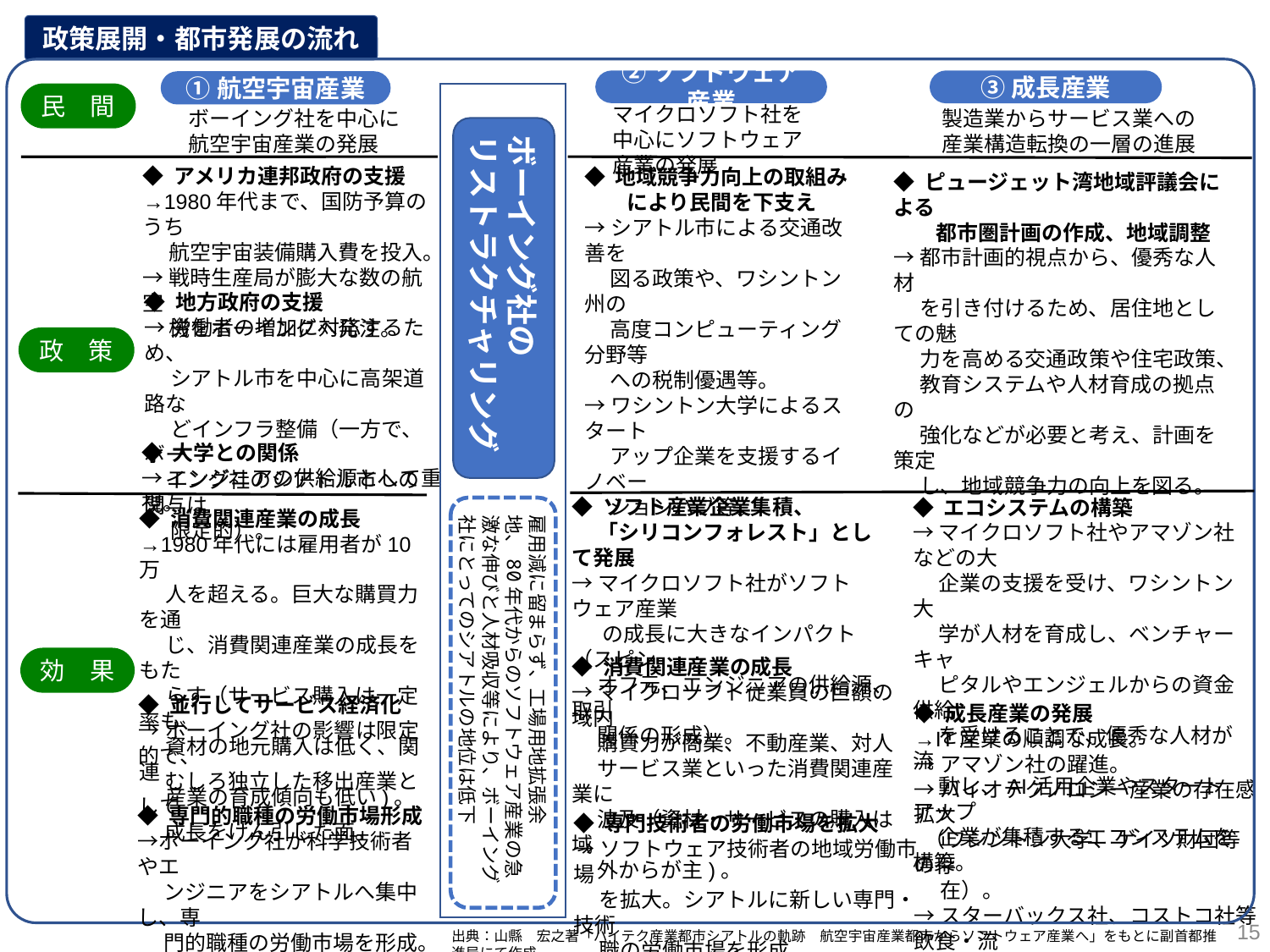

政策展開・都市発展の流れ

②ソフトウェア産業
③成長産業
①航空宇宙産業
民　間

マイクロソフト社を中心にソフトウェア産業の発展
製造業からサービス業への
産業構造転換の一層の進展
ボーイング社を中心に
航空宇宙産業の発展
ボーイング社の
リストラクチャリング
◆ アメリカ連邦政府の支援
→1980年代まで、国防予算のうち
　 航空宇宙装備購入費を投入。
→戦時生産局が膨大な数の航空
　 機をボーイングへ発注。
◆ 地域競争力向上の取組み
　　により民間を下支え
→シアトル市による交通改善を
　 図る政策や、ワシントン州の
　 高度コンピューティング分野等
　 への税制優遇等。
→ワシントン大学によるスタート
　 アップ企業を支援するイノベー
　 ションハブ等。
◆ ピュージェット湾地域評議会による
　　都市圏計画の作成、地域調整
→都市計画的視点から、優秀な人材
　 を引き付けるため、居住地としての魅
　 力を高める交通政策や住宅政策、
　 教育システムや人材育成の拠点の
　 強化などが必要と考え、計画を策定
　 し、地域競争力の向上を図る。
◆ 地方政府の支援
→労働者の増加に対応するため、
　 シアトル市を中心に高架道路な
　 どインフラ整備（一方で、ボー
　イング社のシアトル市への関与は
　 限定的）。
政　策
◆ 大学との関係
→エンジニアの供給源として重視。
◆ ソフト産業企業集積、
　 「シリコンフォレスト」として発展
→マイクロソフト社がソフトウェア産業
 　の成長に大きなインパクト（スピン
　 オフ元、エンジニアの供給源、取引
　 関係の形成）。
◆ エコシステムの構築
→マイクロソフト社やアマゾン社などの大
　 企業の支援を受け、ワシントン大
　 学が人材を育成し、ベンチャーキャ
　 ピタルやエンジェルからの資金供給
　 を受けることで、優秀な人材が流
　 動し、AI活用企業やスタートアップ
　 企業が集積するエコシステムを構築。
雇用減に留まらず、工場用地拡張余地、80年代からのソフトウェア産業の急激な伸びと人材吸収等により、ボーイング社にとってのシアトルの地位は低下
◆ 消費関連産業の成長
→1980年代には雇用者が10万
　 人を超える。巨大な購買力を通
　 じ、消費関連産業の成長をもた
　 らす（サービス購入は一定率も、
　 資材の地元購入は低く、関連
　 産業の育成傾向も低い)。
◆ 消費関連産業の成長
→マイクロソフト従業員の巨額の域内
　 購買力が商業、不動産業、対人
　 サービス業といった消費関連産業に
　 波及（資材・サービスの購入は域
　 外からが主)。
効　果
◆ 並行してサービス経済化
→ボーイング社の影響は限定的で、
　 むしろ独立した移出産業として
　 成長をけん引した面。
◆ 成長産業の発展
→IT産業の順調な成長。
→アマゾン社の躍進。
→バイオテクノロジー産業の存在感拡大
 （ワシントン大学、ゲイツ財団等の存
　 在）。
→スターバックス社、コストコ社等飲食・流
　 通産業の躍進。
◆ 専門的職種の労働市場形成→ボーイング社が科学技術者やエ
　 ンジニアをシアトルへ集中し、専
　 門的職種の労働市場を形成。
◆ 専門技術者の労働市場を拡大
→ソフトウェア技術者の地域労働市場
　 を拡大。シアトルに新しい専門・技術
　 職の労働市場を形成。
15
出典：山縣　宏之著「ハイテク産業都市シアトルの軌跡　航空宇宙産業都市からソフトウェア産業へ」をもとに副首都推進局にて作成